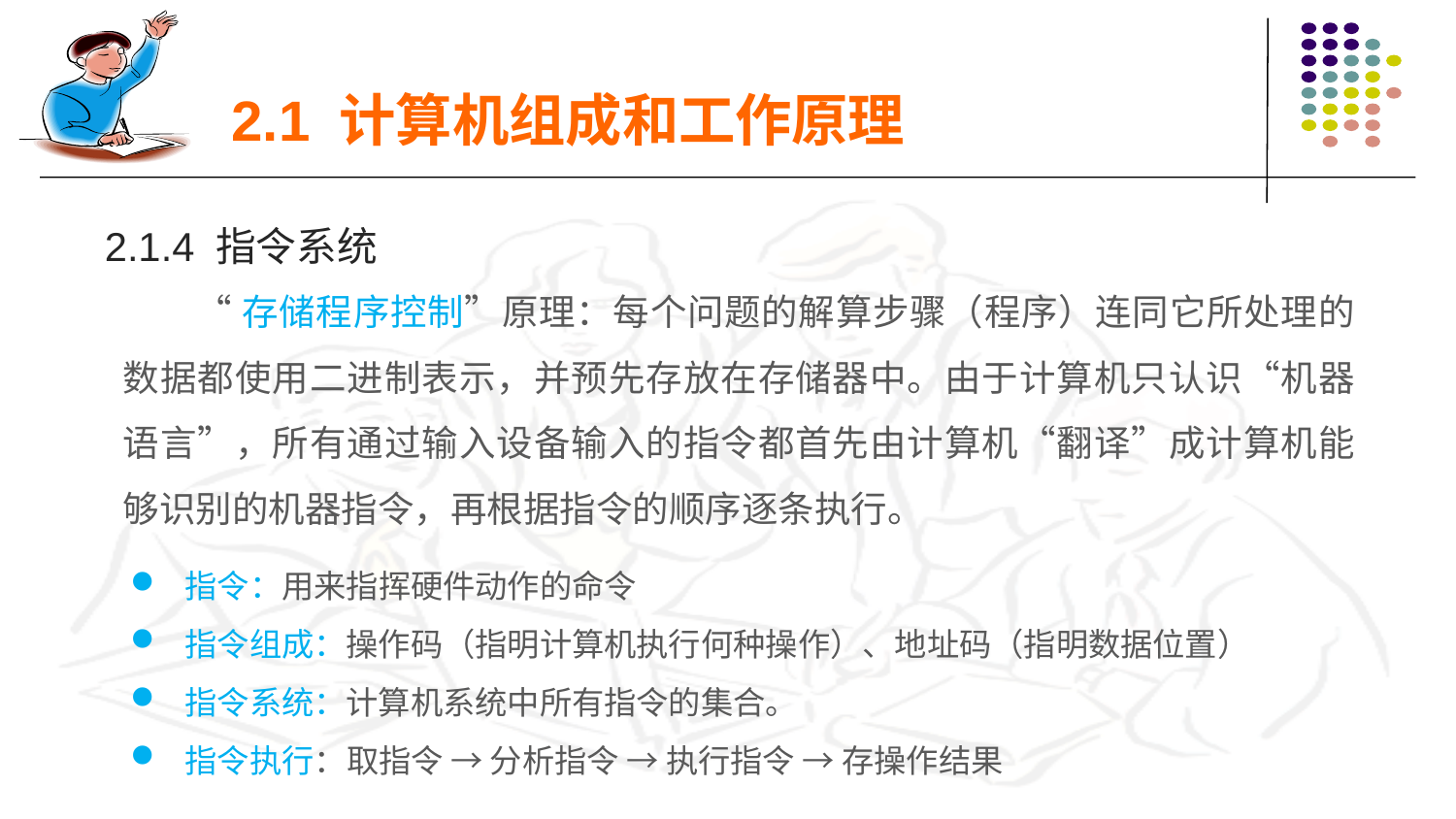

2.1 计算机组成和工作原理
2.1.4 指令系统

“存储程序控制”原理：每个问题的解算步骤（程序）连同它所处理的数据都使用二进制表示，并预先存放在存储器中。由于计算机只认识“机器语言”，所有通过输入设备输入的指令都首先由计算机“翻译”成计算机能够识别的机器指令，再根据指令的顺序逐条执行。

指令：用来指挥硬件动作的命令
指令组成：操作码（指明计算机执行何种操作）、地址码（指明数据位置）
指令系统：计算机系统中所有指令的集合。
指令执行：取指令 → 分析指令 → 执行指令 → 存操作结果